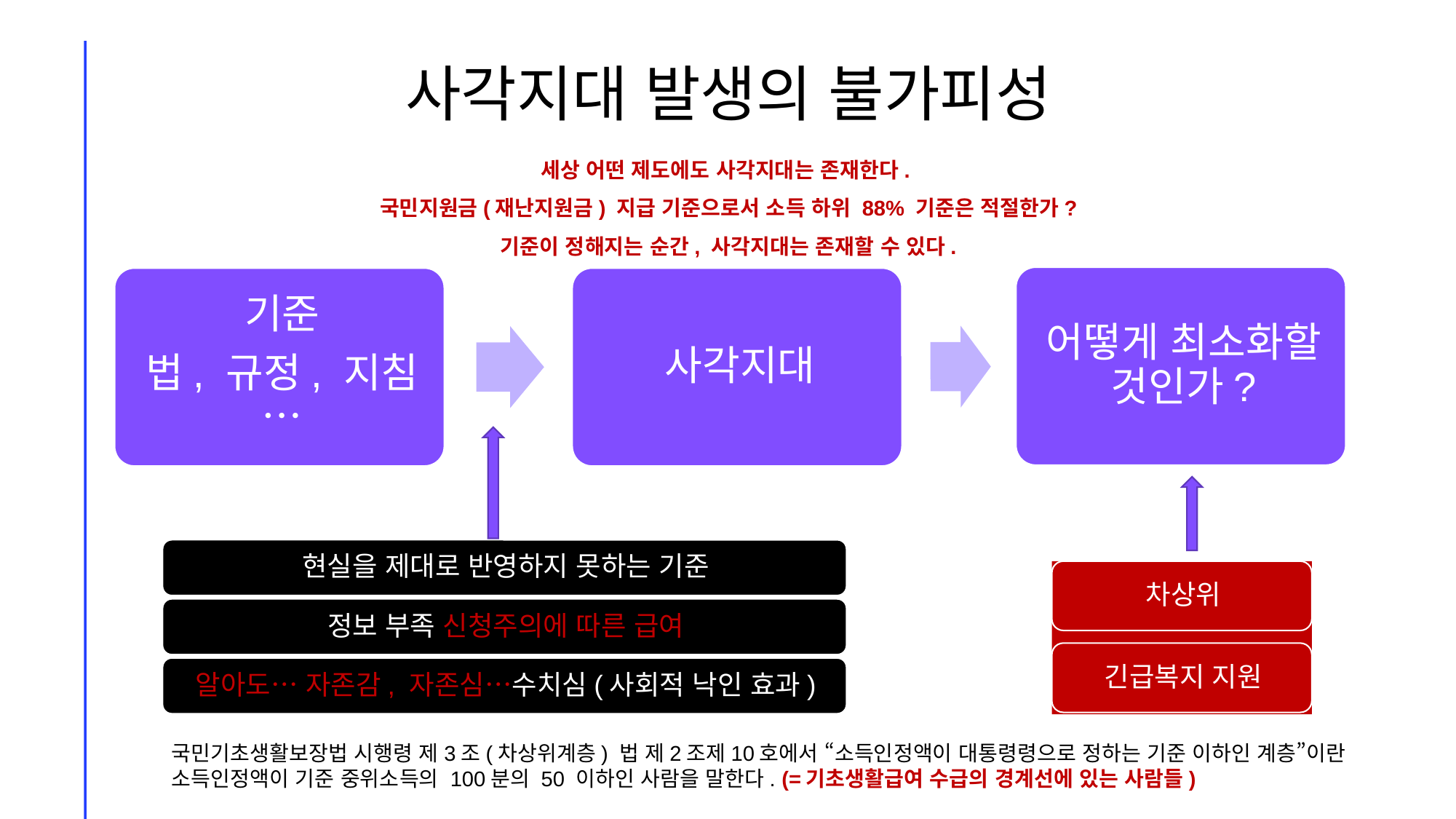

# 사각지대 발생의 불가피성
세상 어떤 제도에도 사각지대는 존재한다.
국민지원금(재난지원금) 지급 기준으로서 소득 하위 88% 기준은 적절한가?
기준이 정해지는 순간, 사각지대는 존재할 수 있다.
기준
법, 규정, 지침…

사각지대

어떻게 최소화할 것인가?

현실을 제대로 반영하지 못하는 기준
정보 부족 신청주의에 따른 급여
알아도… 자존감, 자존심…수치심(사회적 낙인 효과)
차상위
긴급복지 지원
국민기초생활보장법 시행령 제3조(차상위계층) 법 제2조제10호에서 “소득인정액이 대통령령으로 정하는 기준 이하인 계층”이란
소득인정액이 기준 중위소득의 100분의 50 이하인 사람을 말한다. (=기초생활급여 수급의 경계선에 있는 사람들)